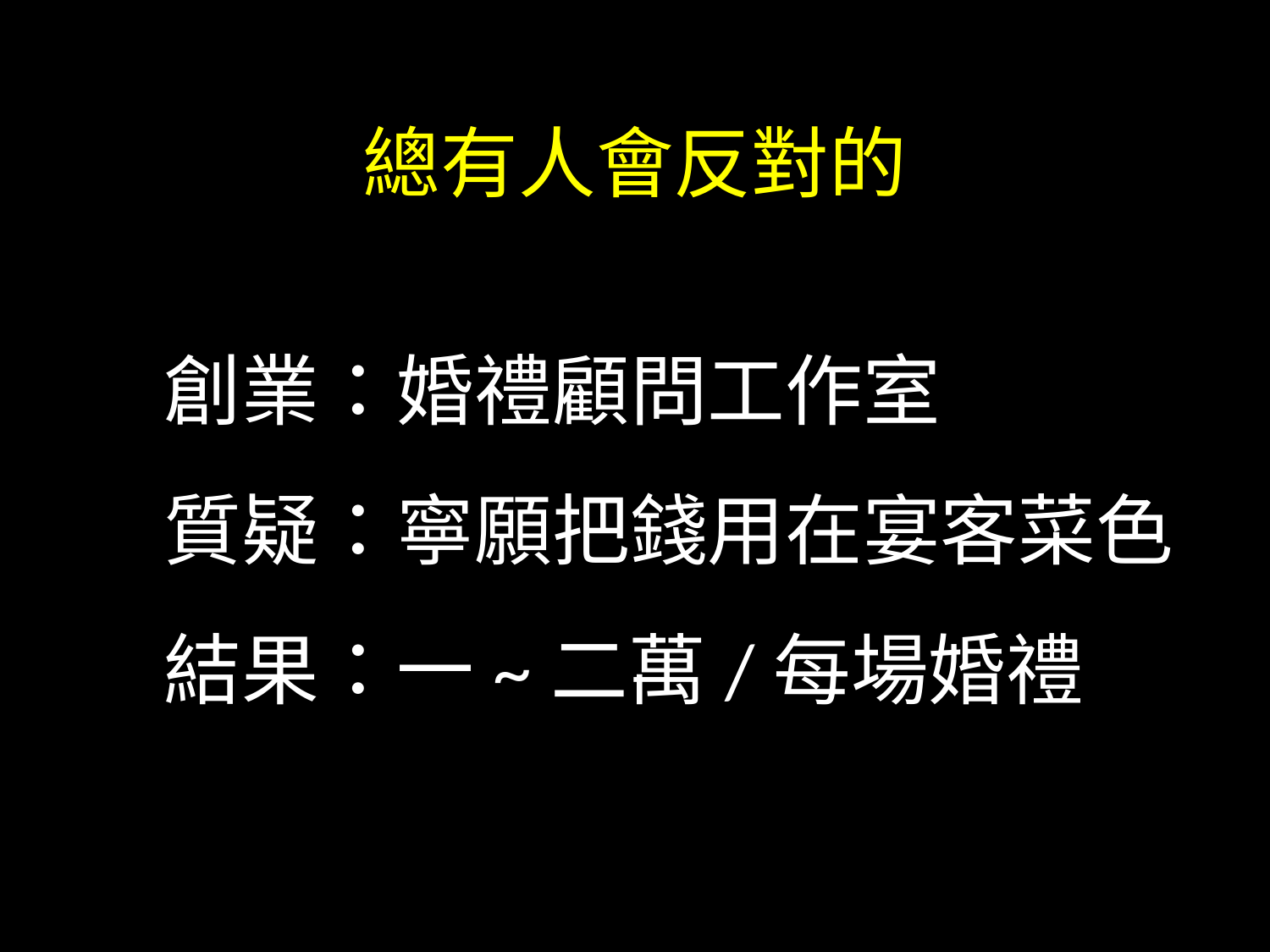

總有人會反對的
創業：婚禮顧問工作室
質疑：寧願把錢用在宴客菜色
結果：一~二萬/每場婚禮